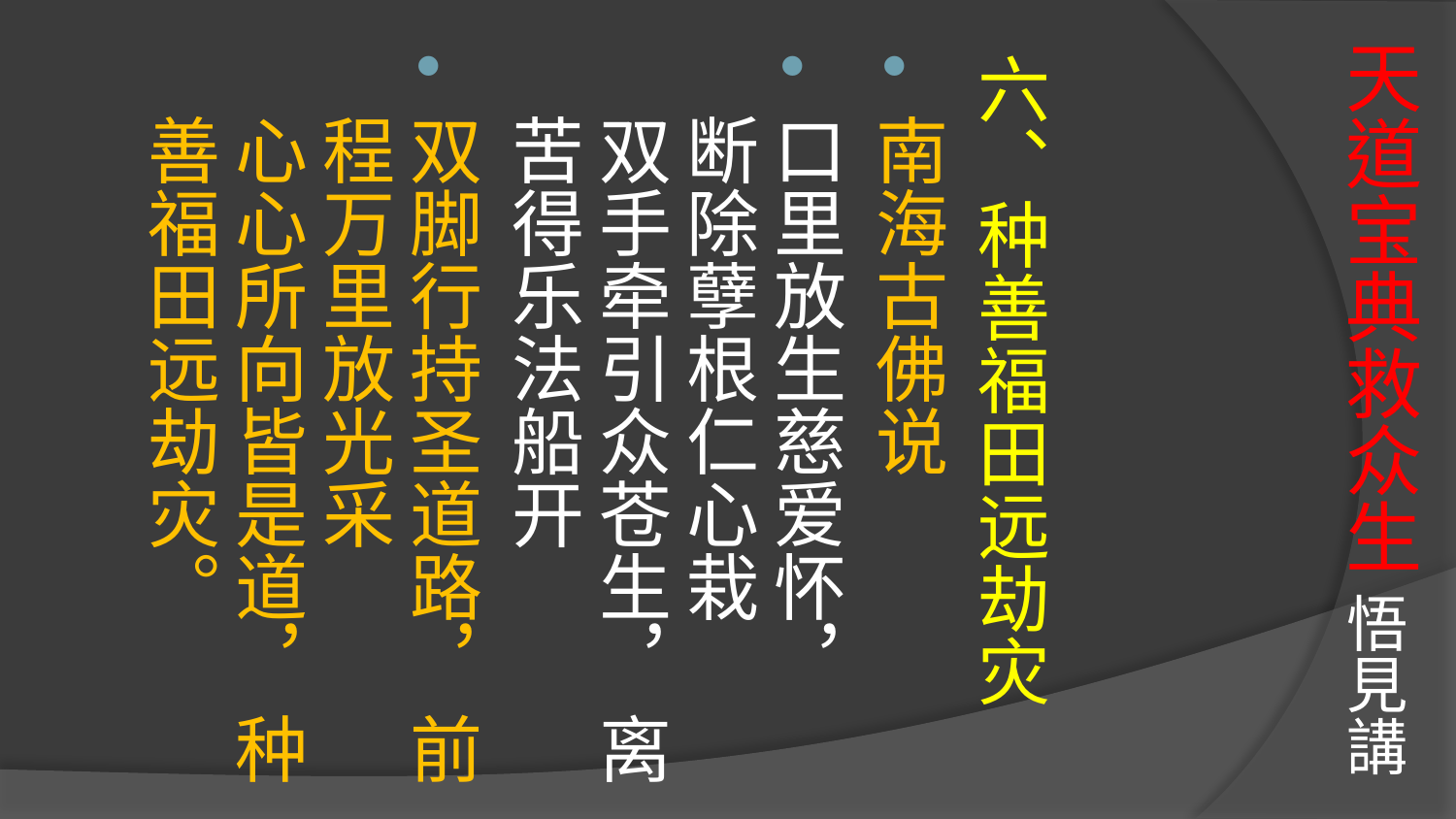

# 天道宝典救众生 悟見講
六、种善福田远劫灾
南海古佛说
口里放生慈爱怀，  断除孽根仁心栽
双手牵引众苍生， 离苦得乐法船开
双脚行持圣道路， 前程万里放光采
心心所向皆是道， 种善福田远劫灾。